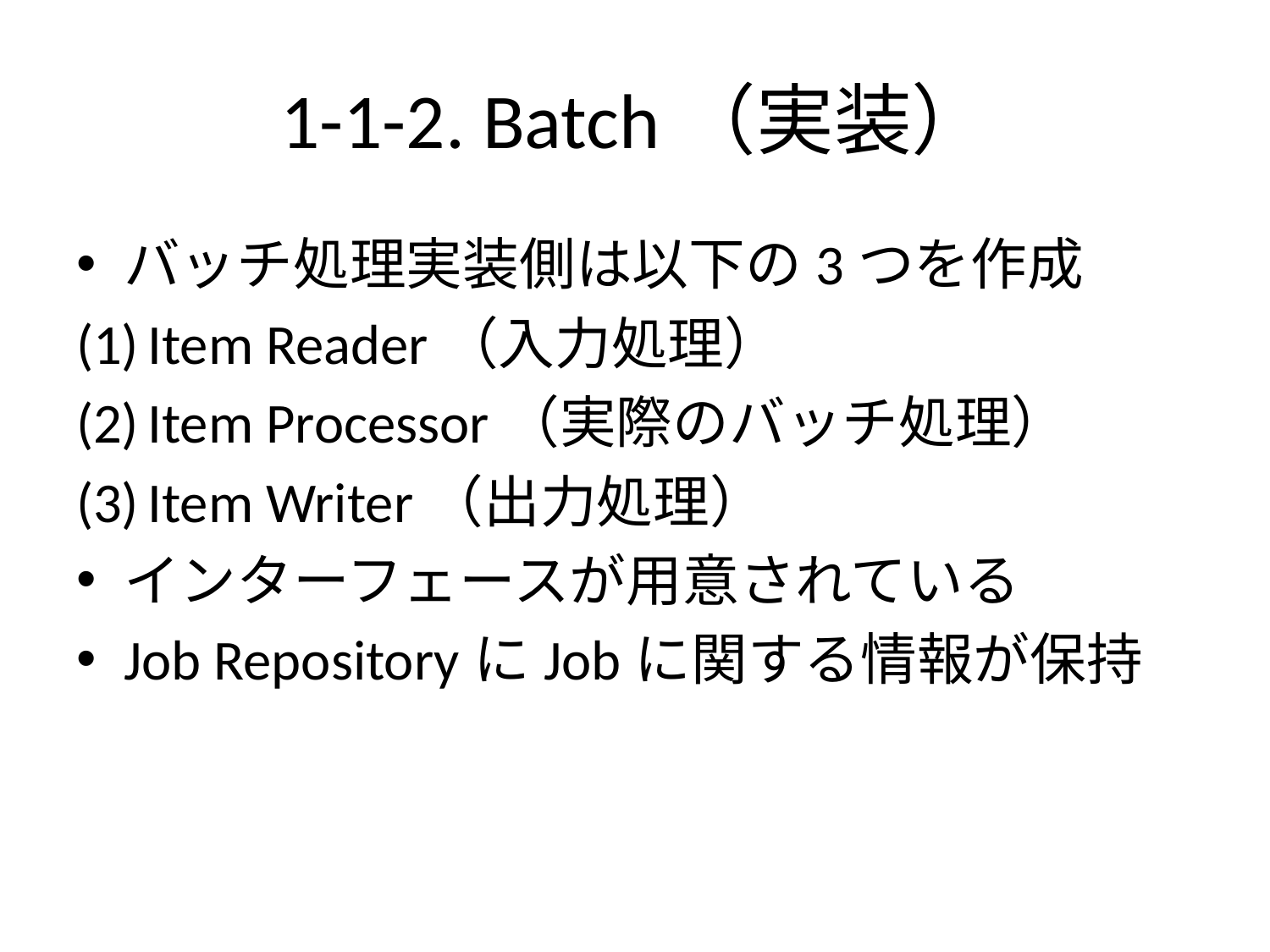

# 1-1-2. Batch（実装）
バッチ処理実装側は以下の3つを作成
Item Reader（入力処理）
Item Processor（実際のバッチ処理）
Item Writer（出力処理）
インターフェースが用意されている
Job RepositoryにJobに関する情報が保持